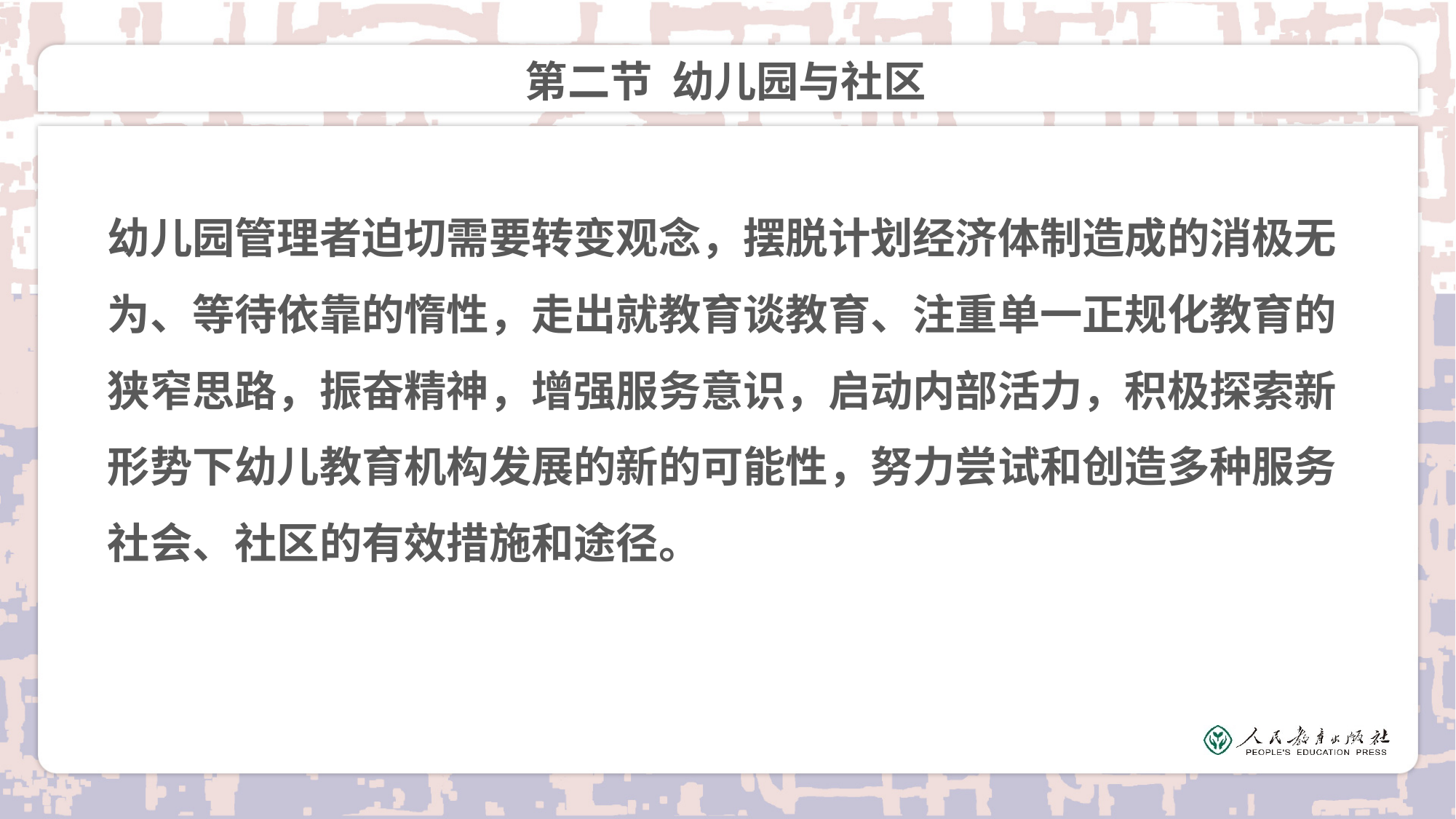

# 第二节  幼儿园与社区
幼儿园管理者迫切需要转变观念，摆脱计划经济体制造成的消极无为、等待依靠的惰性，走出就教育谈教育、注重单一正规化教育的狭窄思路，振奋精神，增强服务意识，启动内部活力，积极探索新形势下幼儿教育机构发展的新的可能性，努力尝试和创造多种服务社会、社区的有效措施和途径。